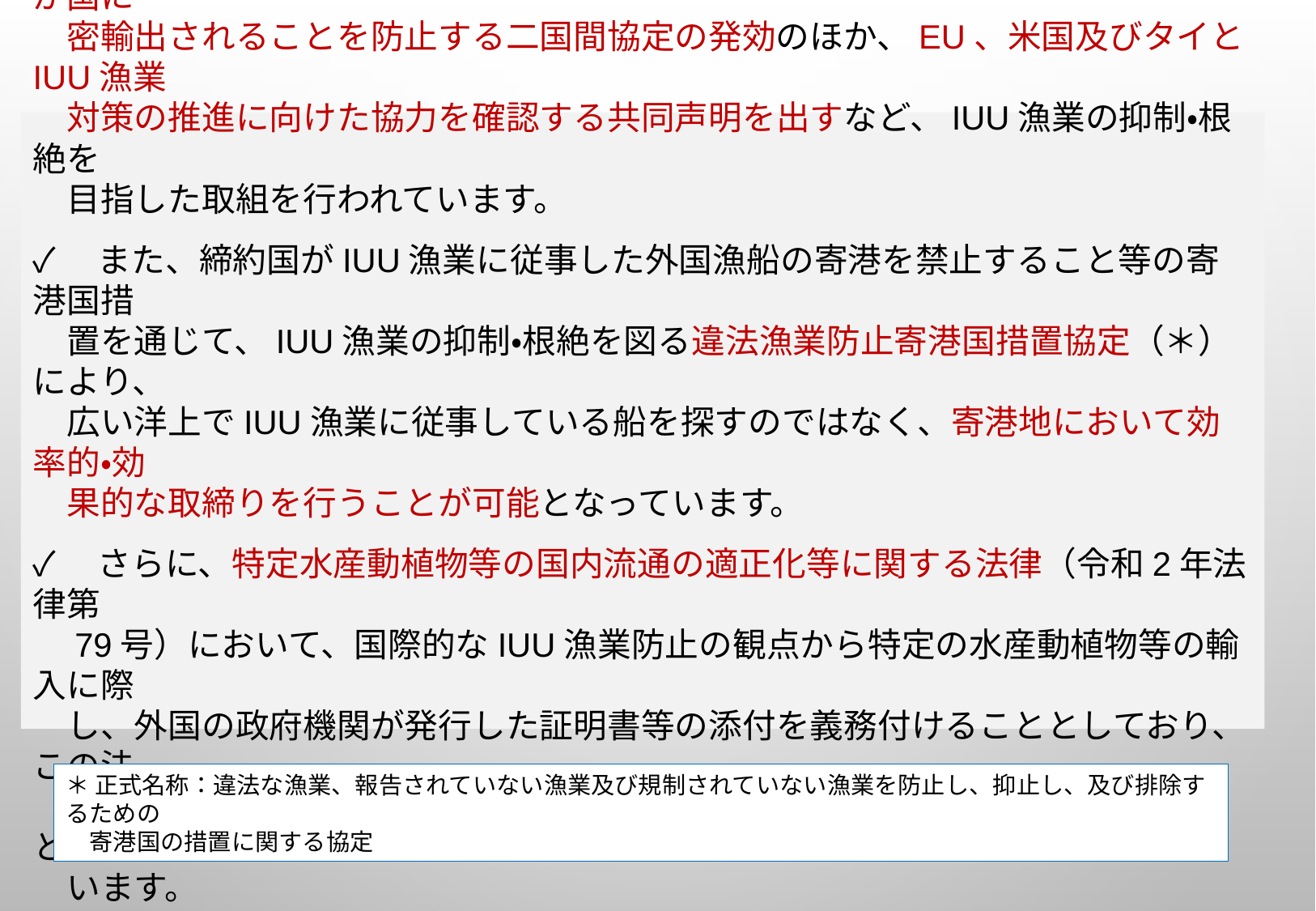

✓　二国間においても、我が国とロシアとの間で、ロシアで密漁されたカニが我が国に
　密輸出されることを防止する二国間協定の発効のほか、EU、米国及びタイとIUU漁業
　対策の推進に向けた協力を確認する共同声明を出すなど、IUU漁業の抑制・根絶を
　目指した取組を行われています。

✓　また、締約国がIUU漁業に従事した外国漁船の寄港を禁止すること等の寄港国措
　置を通じて、IUU漁業の抑制・根絶を図る違法漁業防止寄港国措置協定（＊）により、
　広い洋上でIUU漁業に従事している船を探すのではなく、寄港地において効率的・効
　果的な取締りを行うことが可能となっています。

✓　さらに、特定水産動植物等の国内流通の適正化等に関する法律（令和2年法律第
　79号）において、国際的なIUU漁業防止の観点から特定の水産動植物等の輸入に際
　し、外国の政府機関が発行した証明書等の添付を義務付けることとしており、この法
　律の適正な運用を通じて、IUU漁業由来の漁獲物の我が国への流入を防ぐこととして
　います。
# Ⅰ.●●
＊ 正式名称：違法な漁業、報告されていない漁業及び規制されていない漁業を防止し、抑止し、及び排除するための
　寄港国の措置に関する協定
48